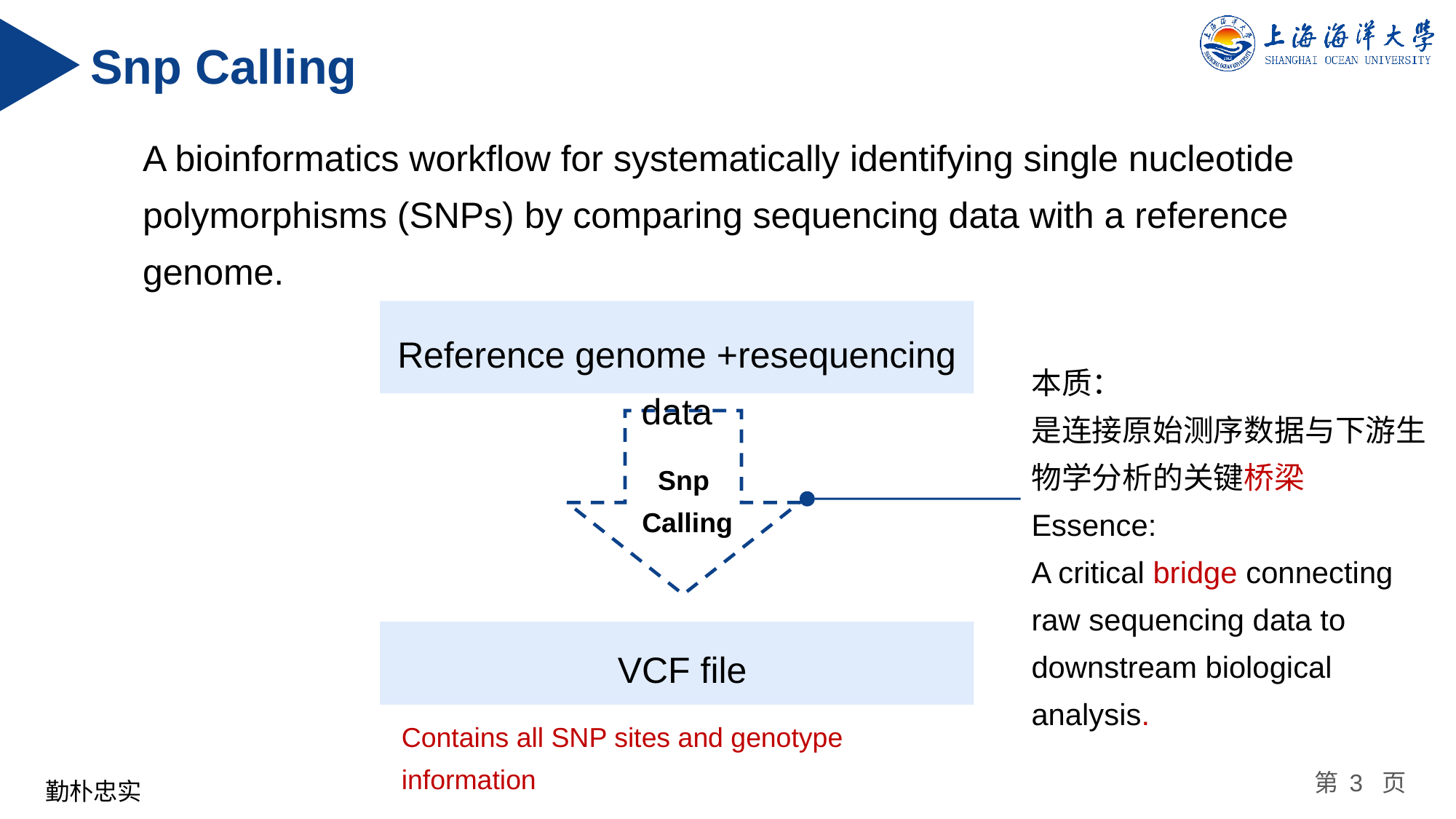

Snp Calling

A bioinformatics workflow for systematically identifying single nucleotide polymorphisms (SNPs) by comparing sequencing data with a reference genome.

Reference genome +resequencing data
本质：
是连接原始测序数据与下游生物学分析的关键桥梁
Essence:
A critical bridge connecting raw sequencing data to downstream biological analysis.

Snp
 Calling

VCF file

Contains all SNP sites and genotype information